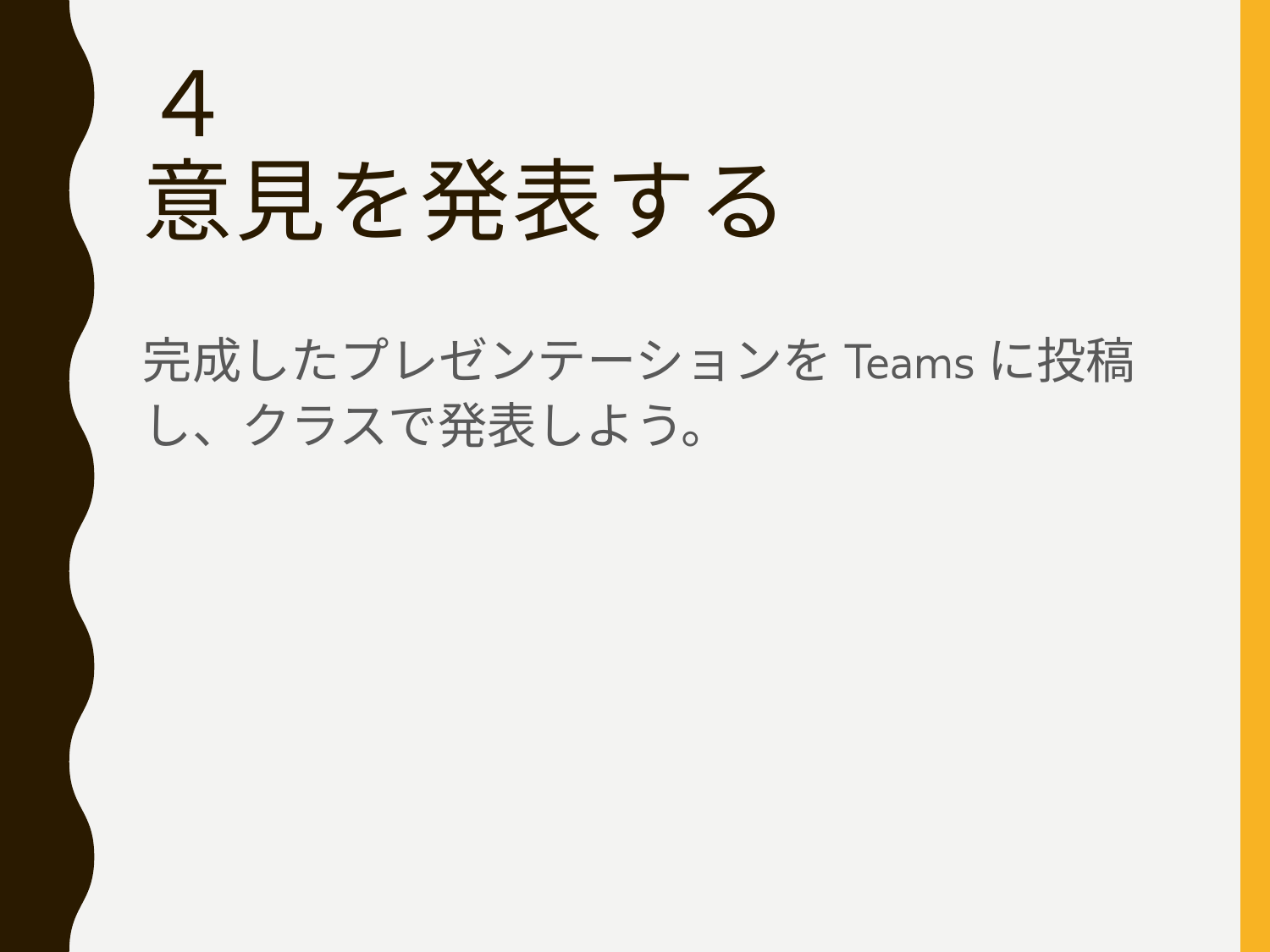

# ４ 意見を発表する
完成したプレゼンテーションをTeamsに投稿し、クラスで発表しよう。